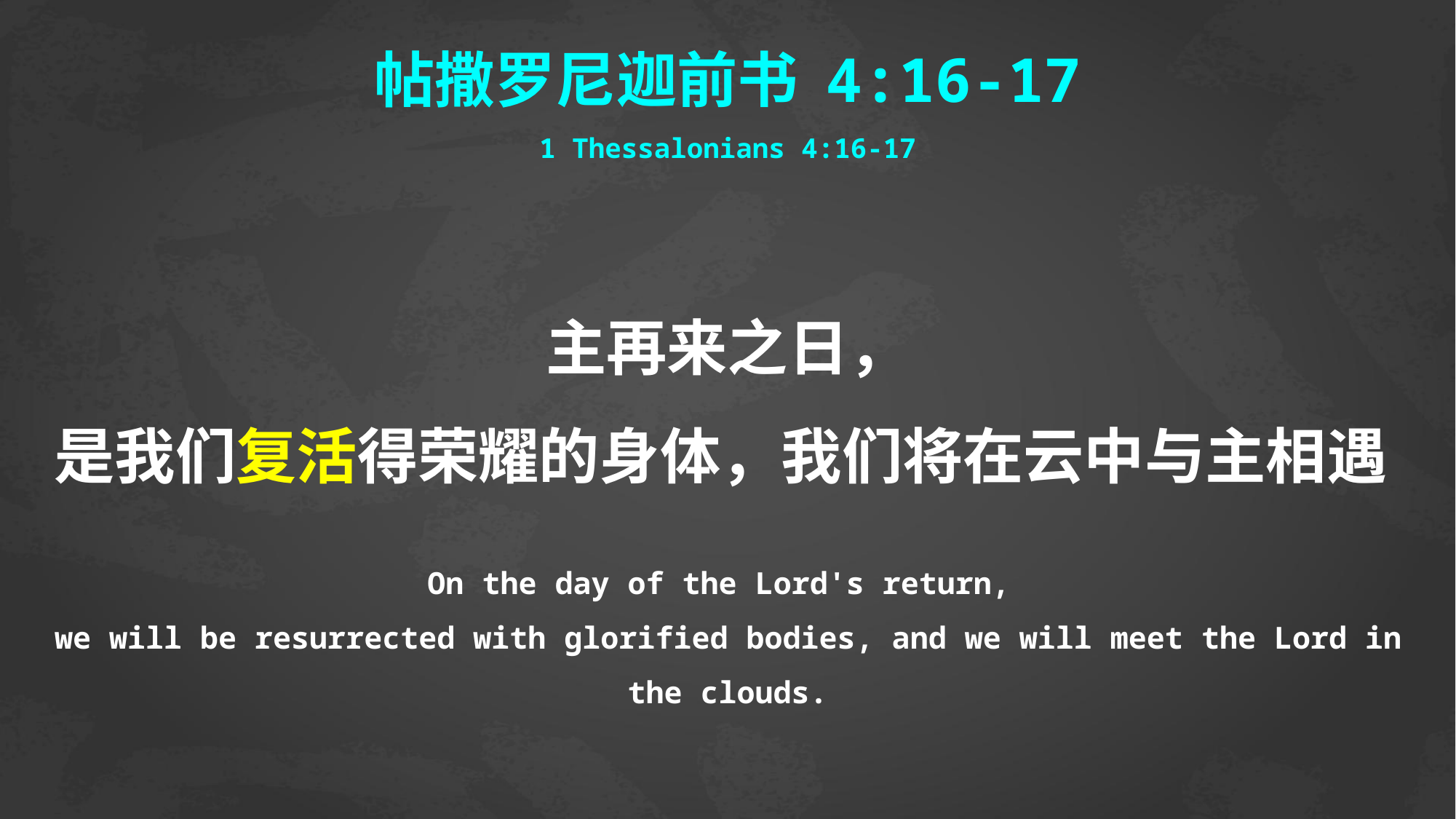

帖撒罗尼迦前书 4:16-17
1 Thessalonians 4:16-17

主再来之日，
是我们复活得荣耀的身体，我们将在云中与主相遇

On the day of the Lord's return,
we will be resurrected with glorified bodies, and we will meet the Lord in the clouds.